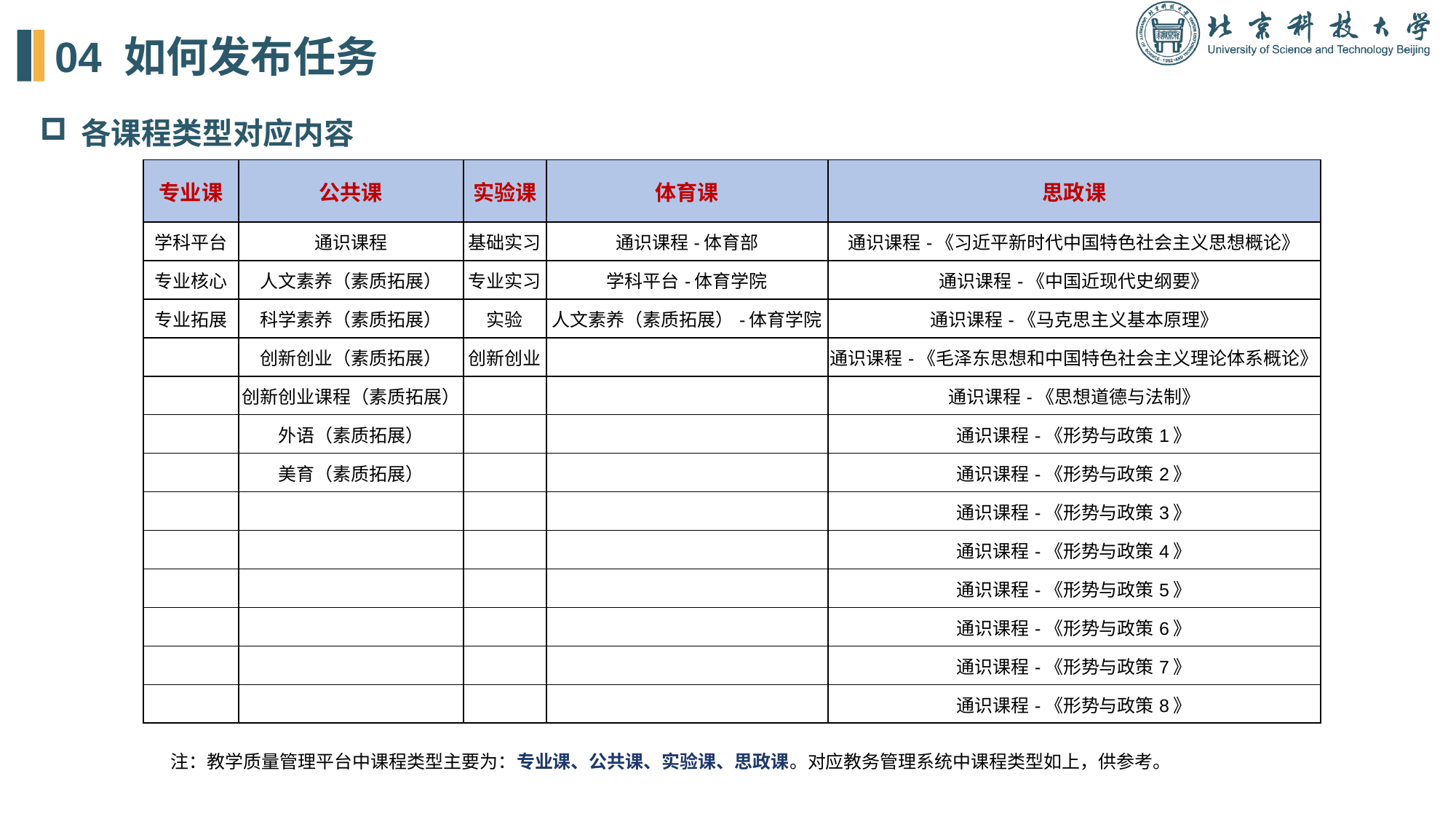

04 如何发布任务

各课程类型对应内容
| 专业课 | 公共课 | 实验课 | 体育课 | 思政课 |
| --- | --- | --- | --- | --- |
| 学科平台 | 通识课程 | 基础实习 | 通识课程-体育部 | 通识课程-《习近平新时代中国特色社会主义思想概论》 |
| 专业核心 | 人文素养（素质拓展） | 专业实习 | 学科平台-体育学院 | 通识课程-《中国近现代史纲要》 |
| 专业拓展 | 科学素养（素质拓展） | 实验 | 人文素养（素质拓展）-体育学院 | 通识课程-《马克思主义基本原理》 |
|  | 创新创业（素质拓展） | 创新创业 |  | 通识课程-《毛泽东思想和中国特色社会主义理论体系概论》 |
|  | 创新创业课程（素质拓展） |  |  | 通识课程-《思想道德与法制》 |
|  | 外语（素质拓展） |  |  | 通识课程-《形势与政策1》 |
|  | 美育（素质拓展） |  |  | 通识课程-《形势与政策2》 |
|  |  |  |  | 通识课程-《形势与政策3》 |
|  |  |  |  | 通识课程-《形势与政策4》 |
|  |  |  |  | 通识课程-《形势与政策5》 |
|  |  |  |  | 通识课程-《形势与政策6》 |
|  |  |  |  | 通识课程-《形势与政策7》 |
|  |  |  |  | 通识课程-《形势与政策8》 |
注：教学质量管理平台中课程类型主要为：专业课、公共课、实验课、思政课。对应教务管理系统中课程类型如上，供参考。